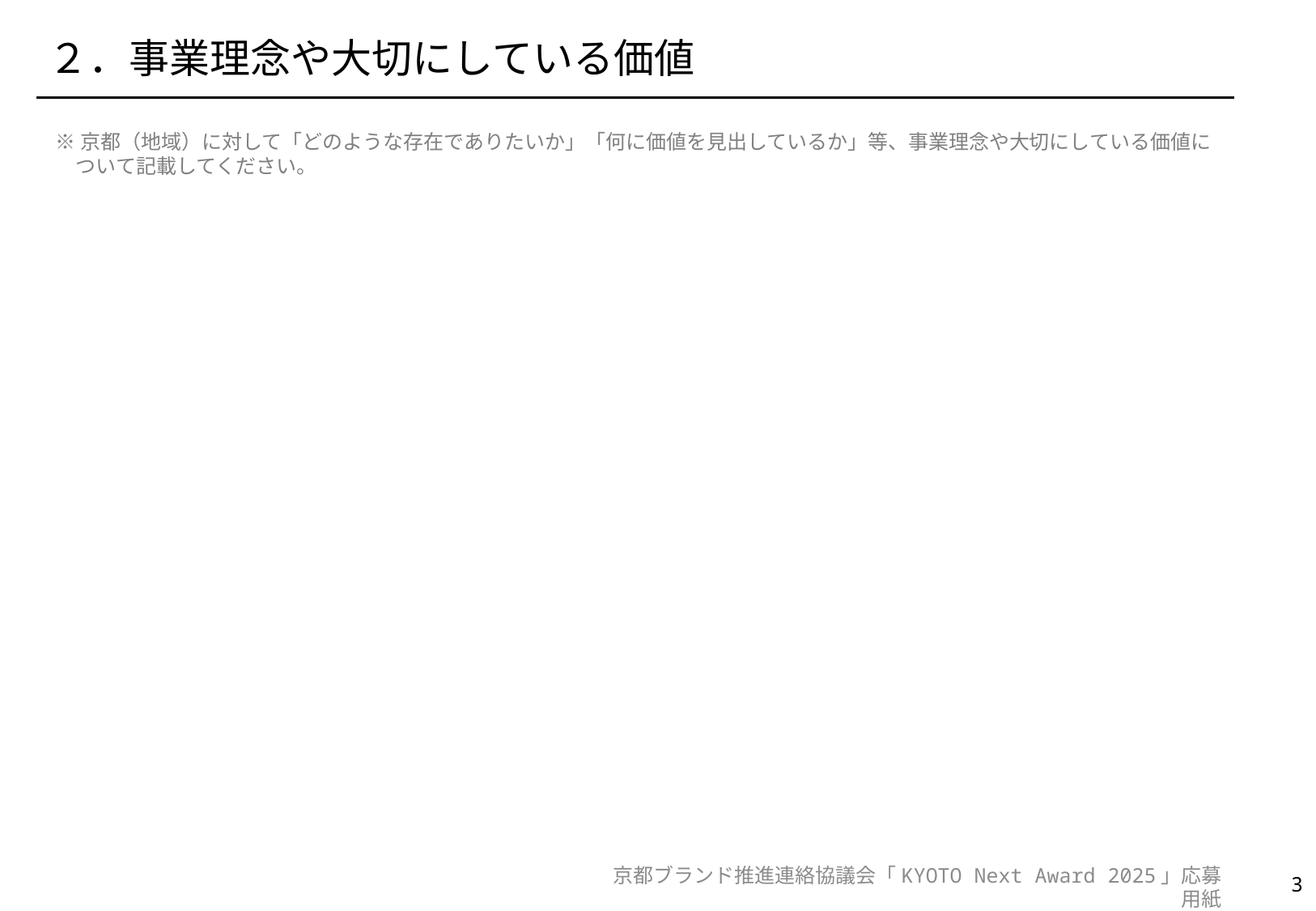

# ２．事業理念や大切にしている価値
※京都（地域）に対して「どのような存在でありたいか」「何に価値を見出しているか」等、事業理念や大切にしている価値に
　ついて記載してください。
3
京都ブランド推進連絡協議会「KYOTO Next Award 2025」応募用紙